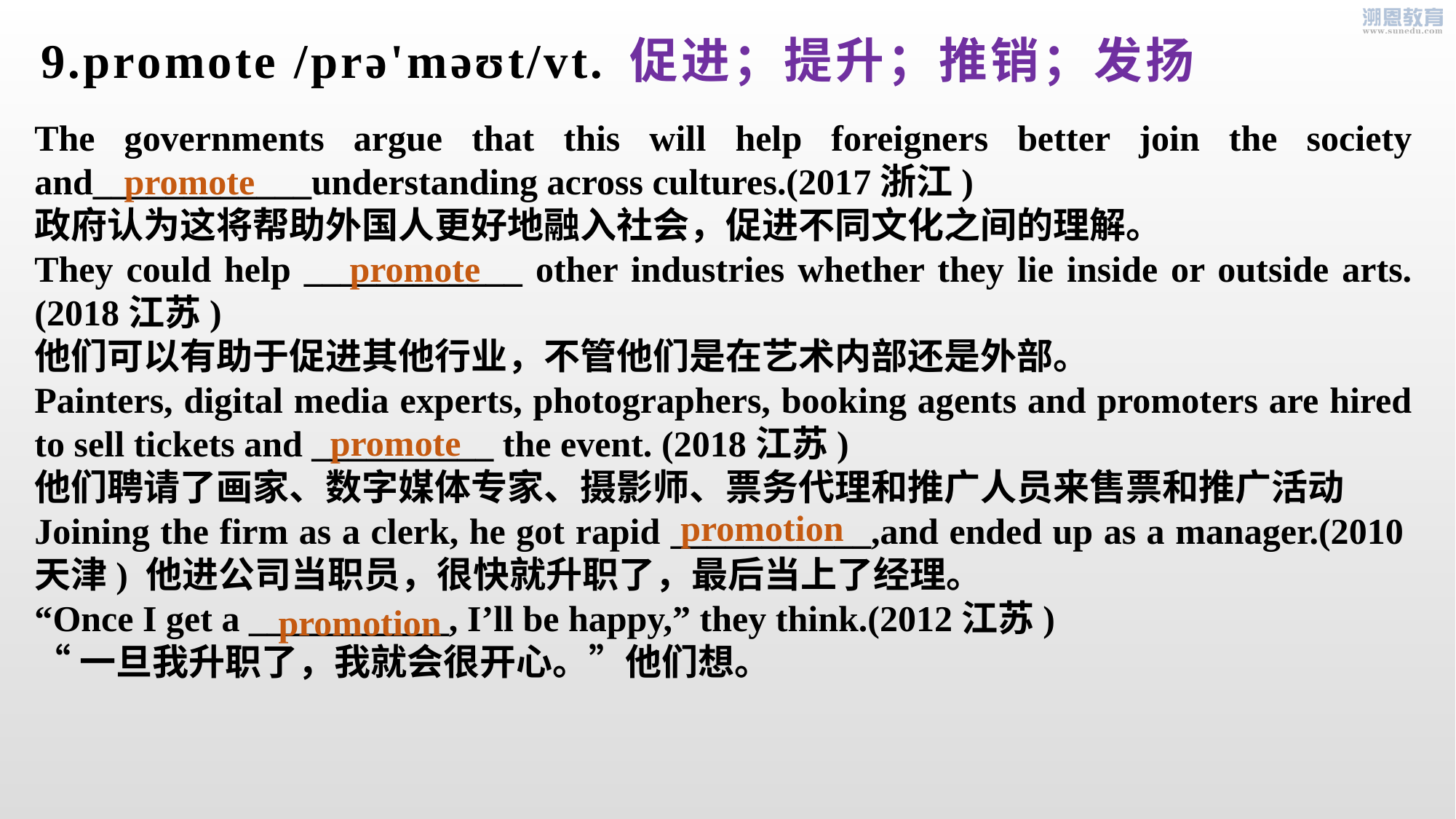

9.promote /prə'məʊt/vt.
促进；提升；推销；发扬
The governments argue that this will help foreigners better join the society and____________understanding across cultures.(2017浙江)
政府认为这将帮助外国人更好地融入社会，促进不同文化之间的理解。
They could help ____________ other industries whether they lie inside or outside arts.(2018江苏)
他们可以有助于促进其他行业，不管他们是在艺术内部还是外部。
Painters, digital media experts, photographers, booking agents and promoters are hired to sell tickets and __________ the event. (2018江苏)
他们聘请了画家、数字媒体专家、摄影师、票务代理和推广人员来售票和推广活动
Joining the firm as a clerk, he got rapid ___________,and ended up as a manager.(2010天津) 他进公司当职员，很快就升职了，最后当上了经理。
“Once I get a ___________, I’ll be happy,” they think.(2012江苏)
“一旦我升职了，我就会很开心。”他们想。
promote
promote
promote
promotion
promotion